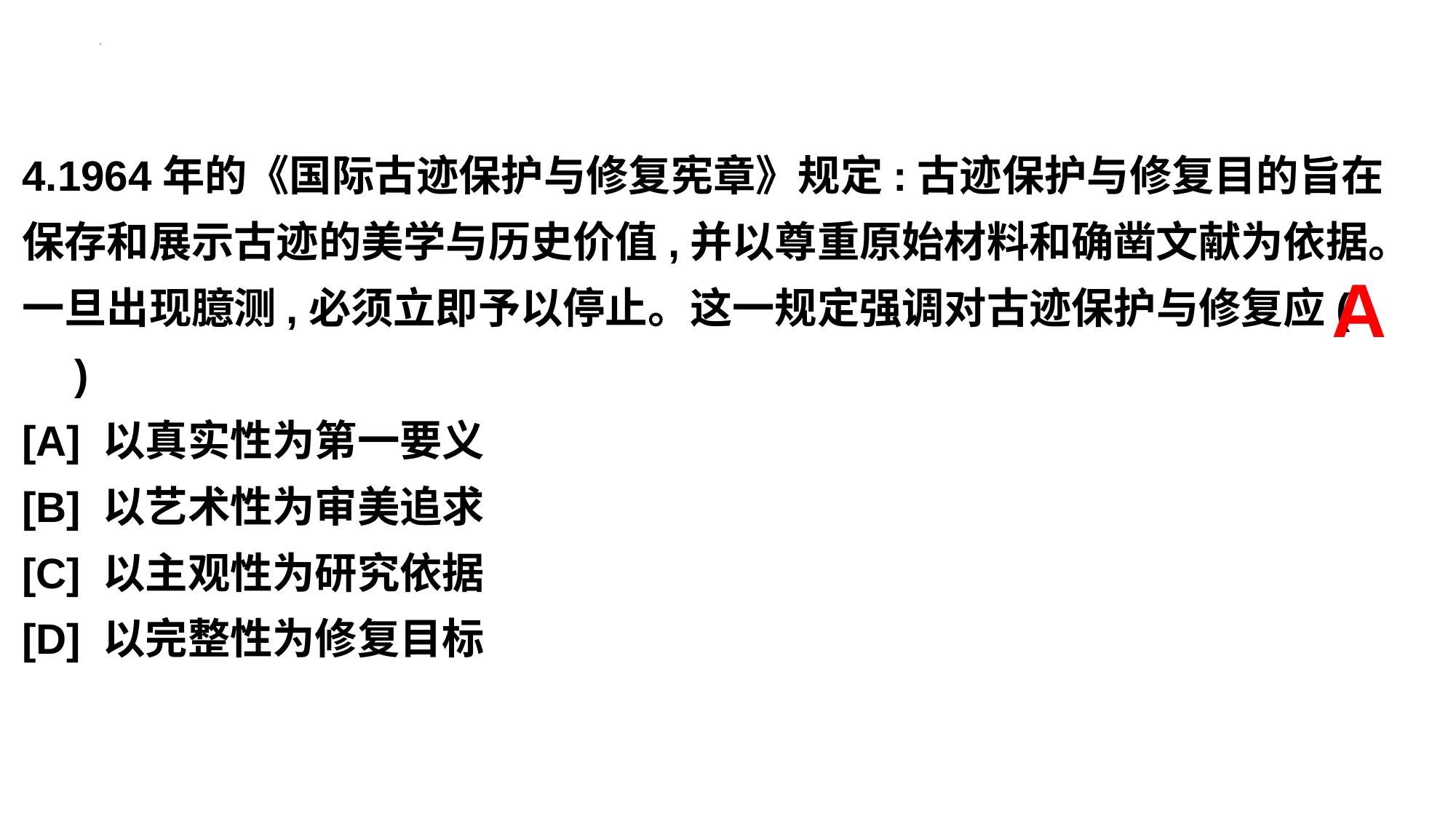

4.1964年的《国际古迹保护与修复宪章》规定:古迹保护与修复目的旨在保存和展示古迹的美学与历史价值,并以尊重原始材料和确凿文献为依据。一旦出现臆测,必须立即予以停止。这一规定强调对古迹保护与修复应(　　)
[A] 以真实性为第一要义
[B] 以艺术性为审美追求
[C] 以主观性为研究依据
[D] 以完整性为修复目标
A